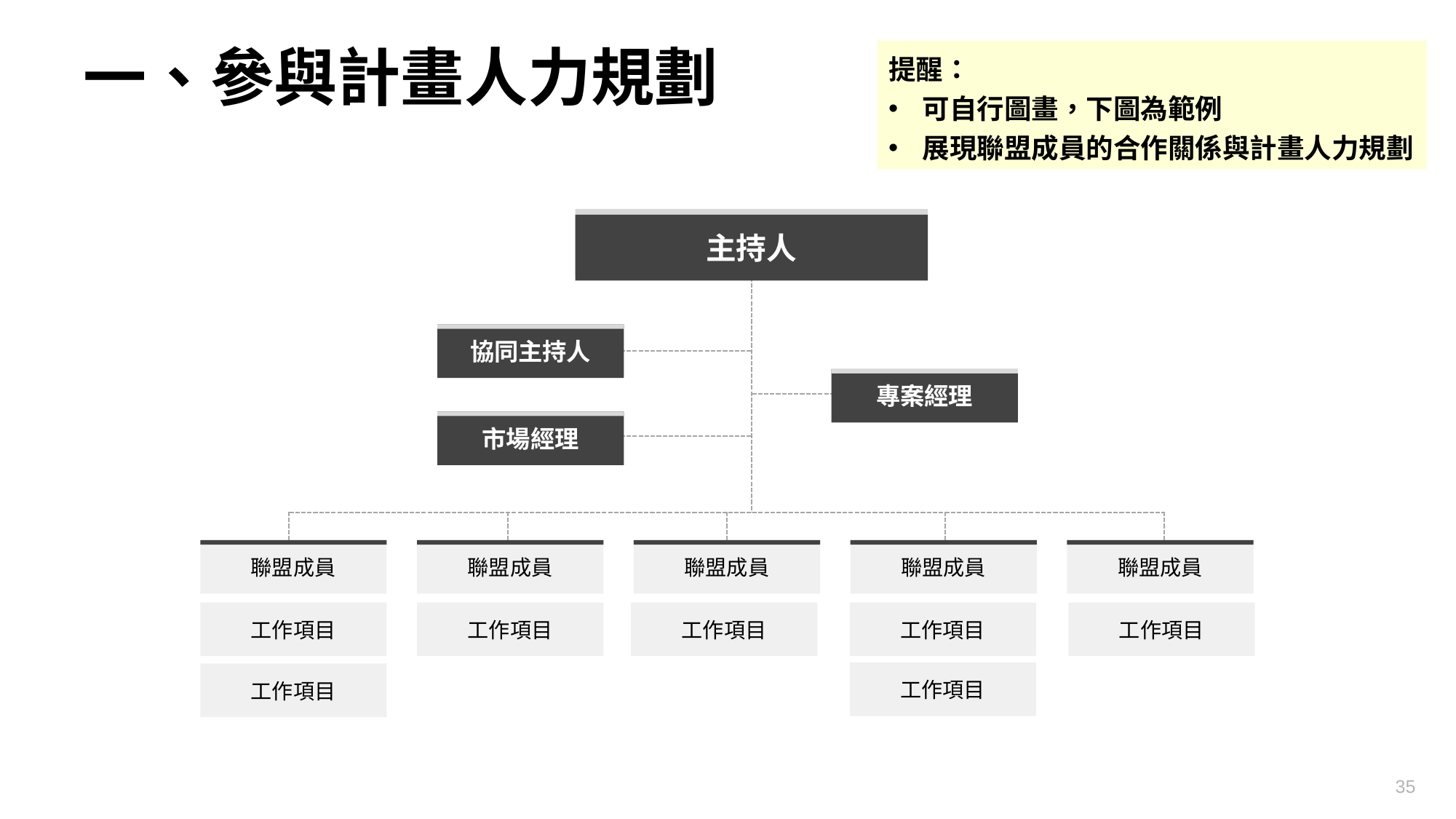

提醒：
可自行圖畫，下圖為範例
展現聯盟成員的合作關係與計畫人力規劃
# 一、參與計畫人力規劃
标题文本预设
主持人

協同主持人

專案經理

市場經理

聯盟成員
聯盟成員
聯盟成員
聯盟成員
聯盟成員
工作項目
工作項目
工作項目
工作項目
工作項目
工作項目
工作項目
35